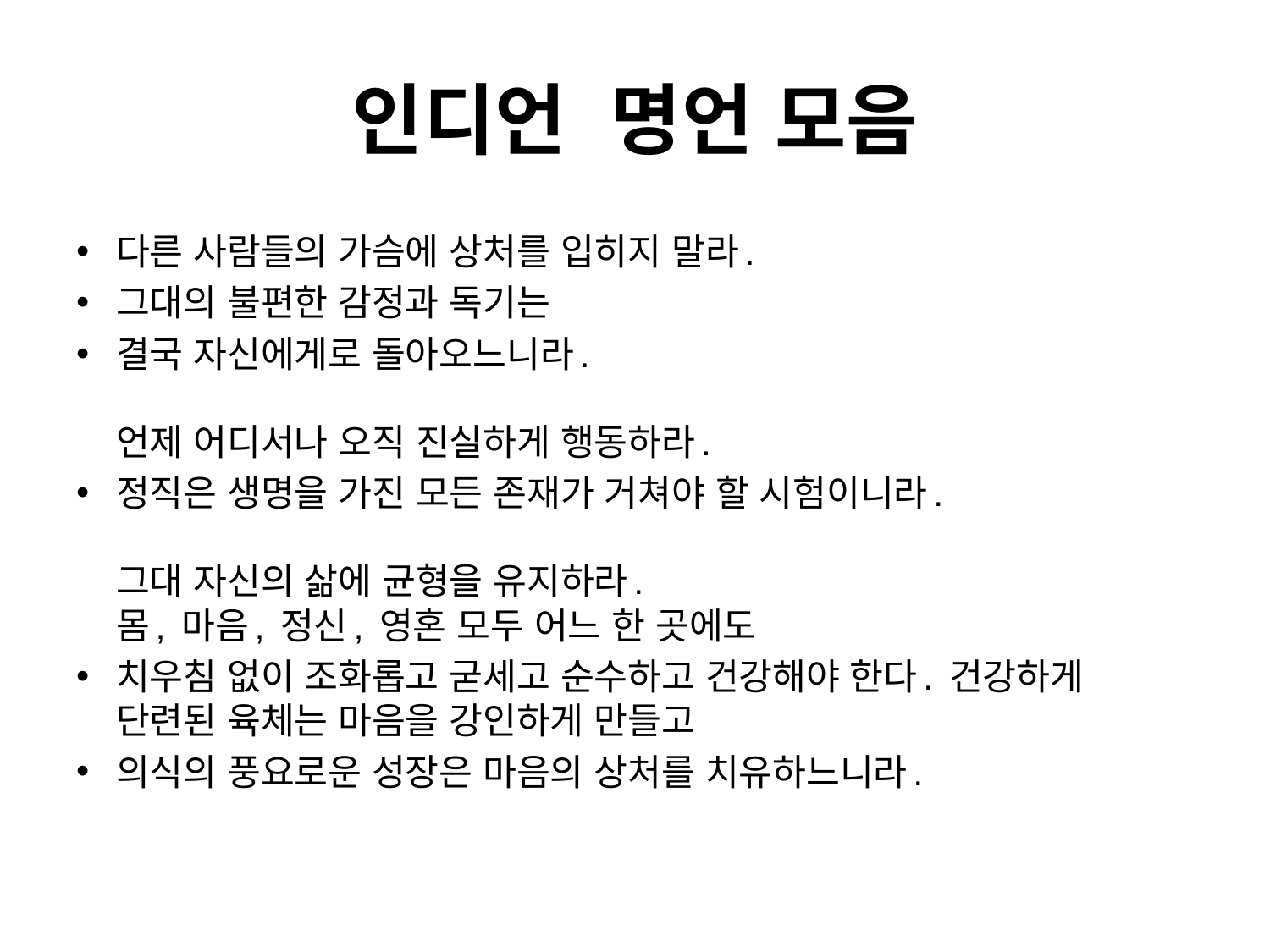

# 인디언  명언 모음
다른 사람들의 가슴에 상처를 입히지 말라.
그대의 불편한 감정과 독기는
결국 자신에게로 돌아오느니라.
언제 어디서나 오직 진실하게 행동하라.
정직은 생명을 가진 모든 존재가 거쳐야 할 시험이니라.
그대 자신의 삶에 균형을 유지하라.
몸, 마음, 정신, 영혼 모두 어느 한 곳에도
치우침 없이 조화롭고 굳세고 순수하고 건강해야 한다. 건강하게 단련된 육체는 마음을 강인하게 만들고
의식의 풍요로운 성장은 마음의 상처를 치유하느니라.